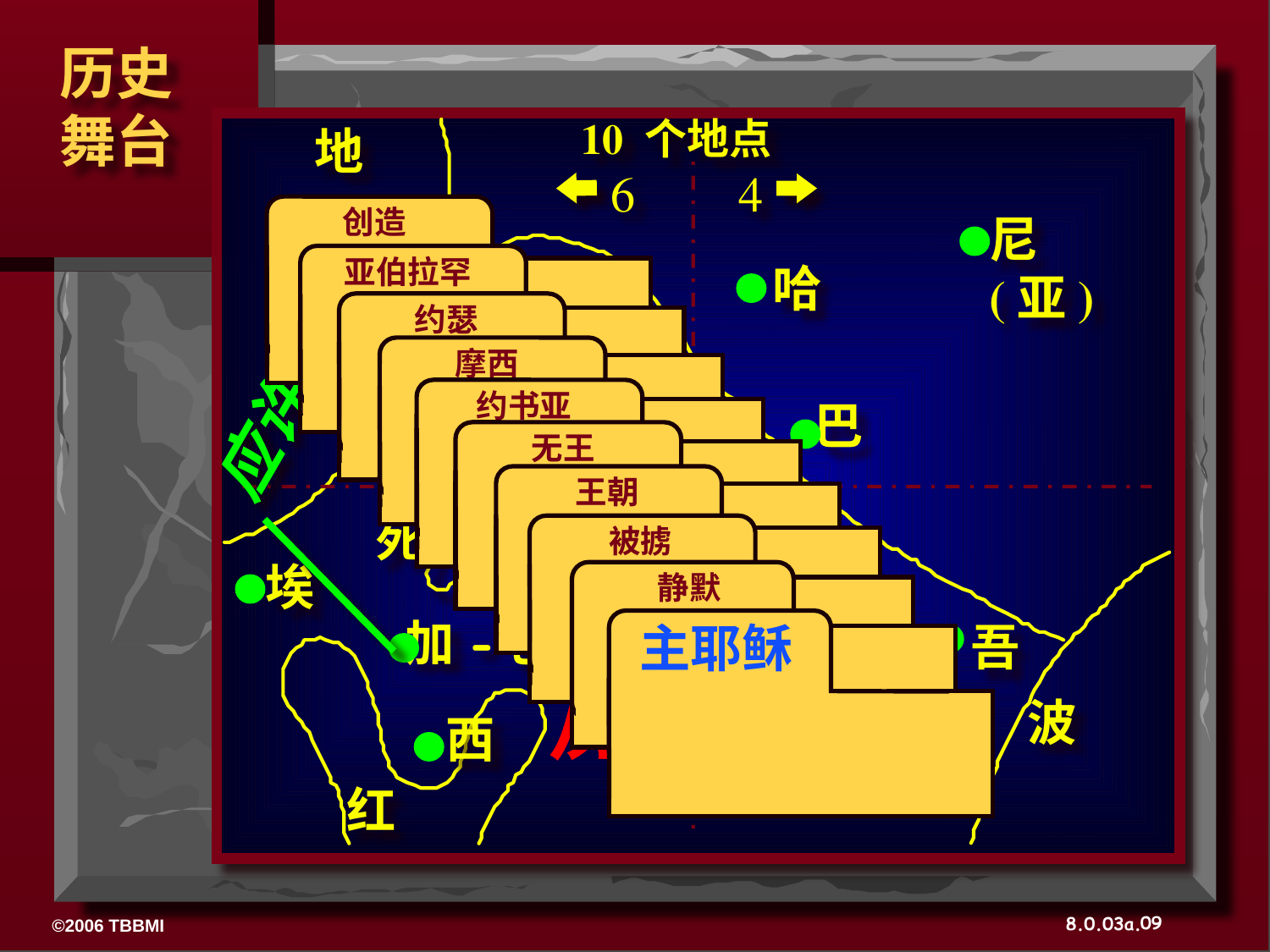

10 个地点
 地

6
4

 创造

尼(亚)

 亚伯拉罕

哈

 约瑟

加

 摩西

应许之地
迦

幼

 约书亚

巴

耶

 无王

"行动的
历史舞台"
尼

  王朝

死

  被掳

埃

  静默

加-巴
吾

主耶稣

波
西

红
09